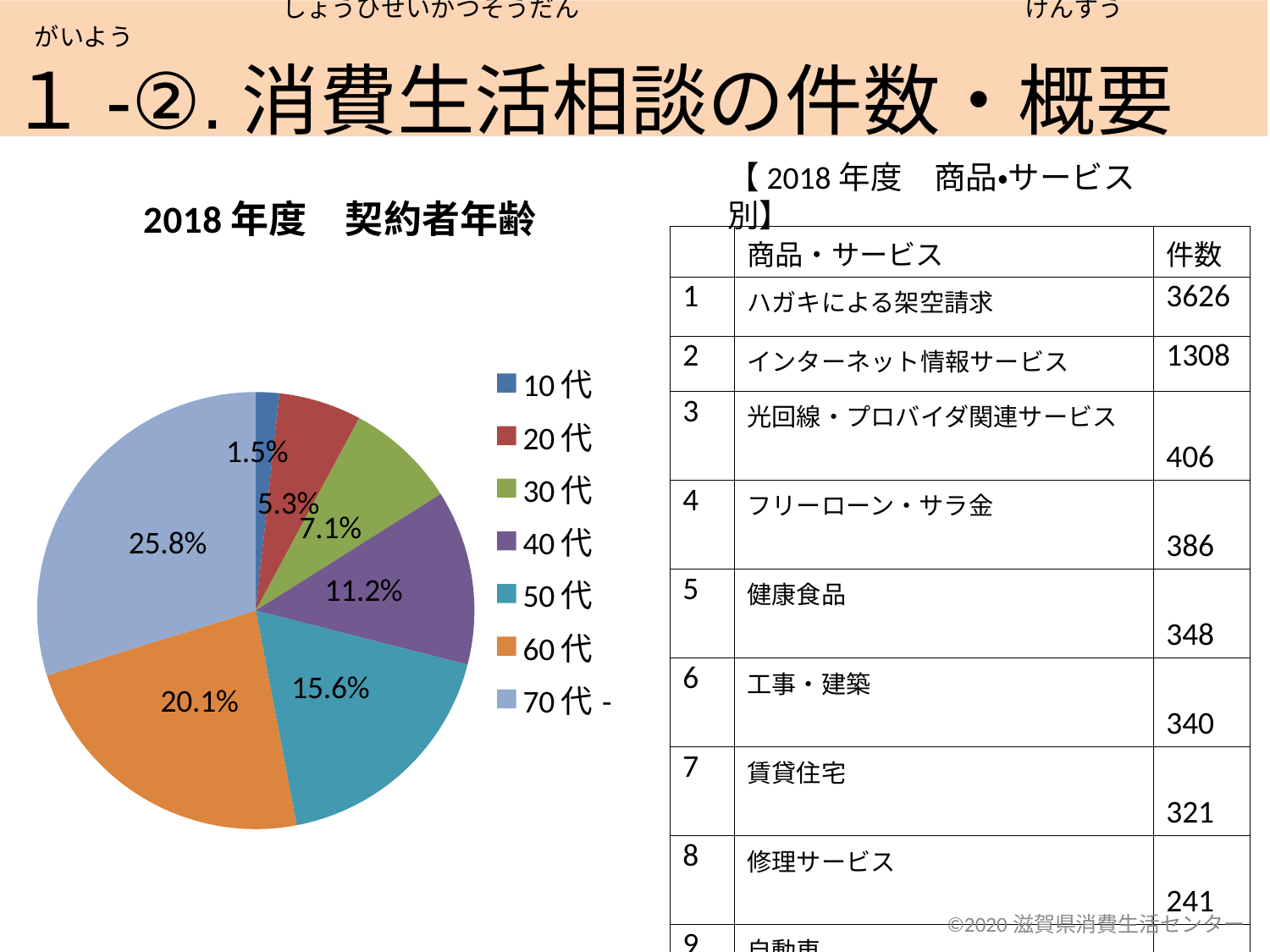

しょうひせいかつそうだん　　　　　　　　　　　　　　　　　　けんすう　　　　　　がいよう
１-②.消費生活相談の件数・概要
【2018年度　商品・サービス別】

### Chart: 2018年度　契約者年齢

| Category | 相談者年齢 |
|---|---|
| 10代 | 0.015 |
| 20代 | 0.053 |
| 30代 | 0.071 |
| 40代 | 0.112 |
| 50代 | 0.156 |
| 60代 | 0.201 |
| 70代- | 0.258 |
|  | 商品・サービス | 件数 |
| --- | --- | --- |
| 1 | ハガキによる架空請求 | 3626 |
| 2 | インターネット情報サービス | 1308 |
| 3 | 光回線・プロバイダ関連サービス | 406 |
| 4 | フリーローン・サラ金 | 386 |
| 5 | 健康食品 | 348 |
| 6 | 工事・建築 | 340 |
| 7 | 賃貸住宅 | 321 |
| 8 | 修理サービス | 241 |
| 9 | 自動車 | 231 |
| 10 | 放送サービス | 213 |
©2020滋賀県消費生活センター